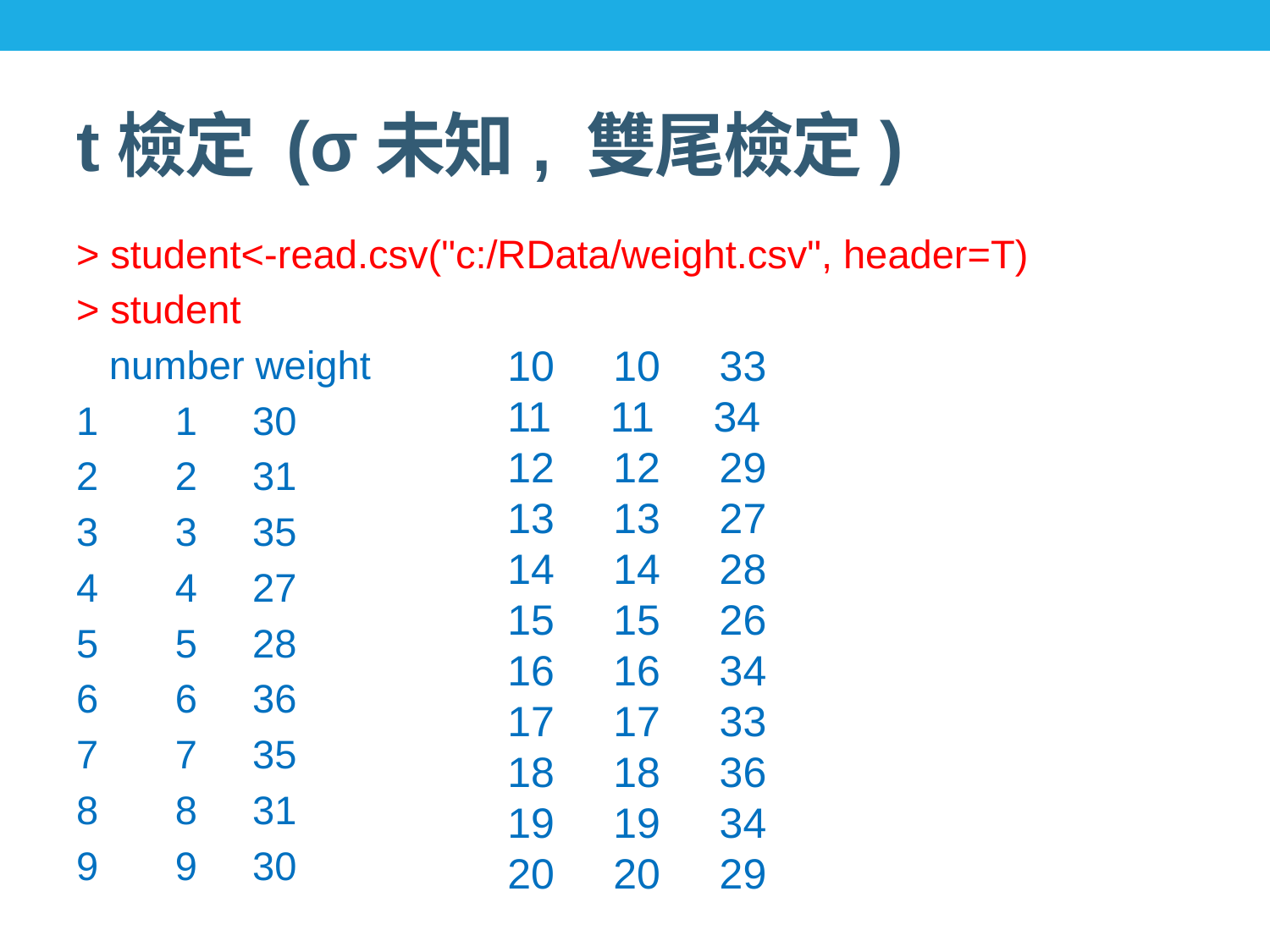

# t檢定 (σ未知, 雙尾檢定)
> student<-read.csv("c:/RData/weight.csv", header=T)
> student
   number weight
1       1     30
2       2     31
3       3     35
4       4     27
5       5     28
6       6     36
7       7     35
8       8     31
9       9     30
10     10     33
11     11     34
12     12     29
13     13     27
14     14     28
15     15     26
16     16     34
17     17     33
18     18     36
19     19     34
20     20     29